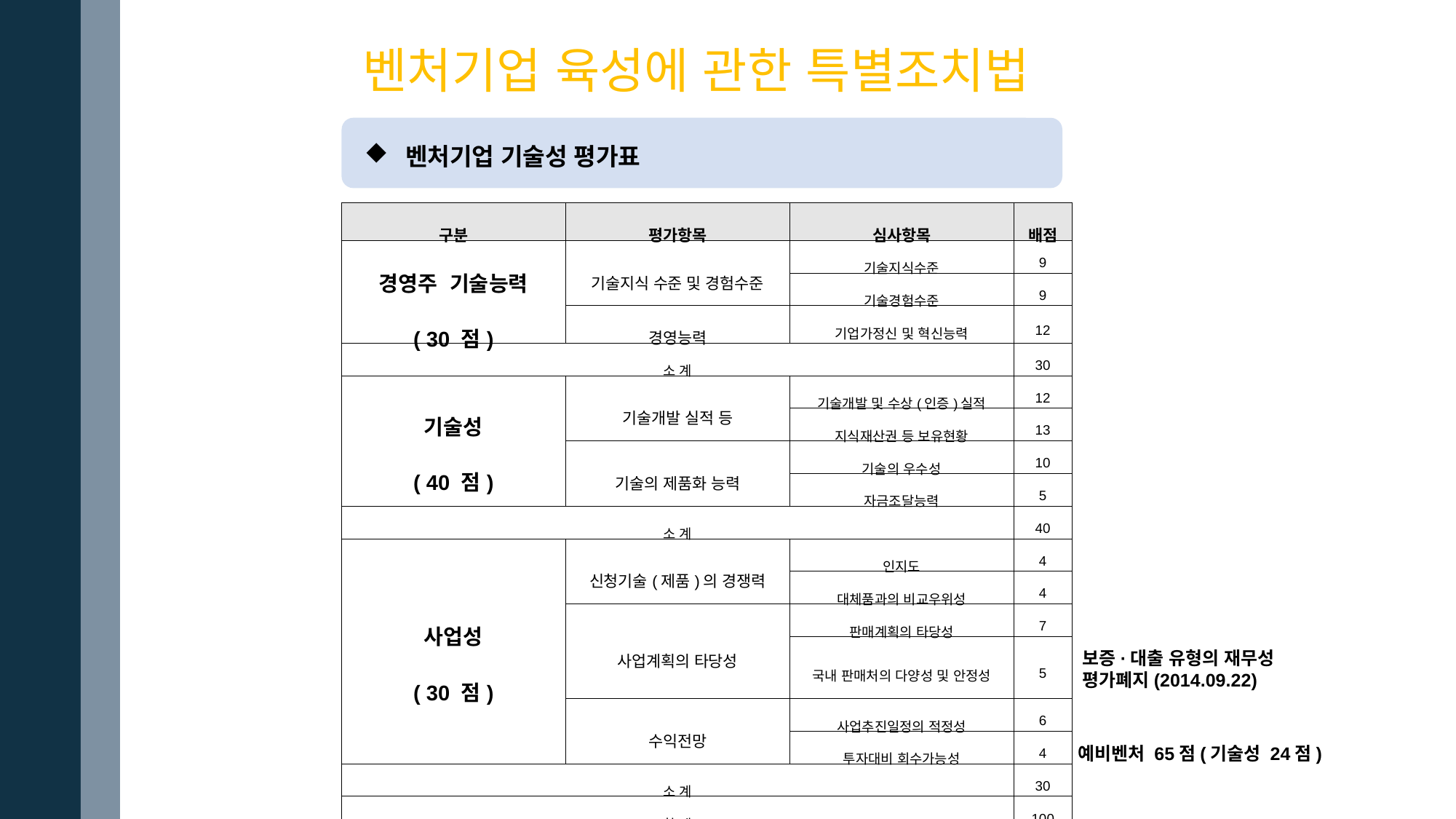

벤처기업 육성에 관한 특별조치법

벤처기업 기술성 평가표
| 구분 | 평가항목 | 심사항목 | 배점 |
| --- | --- | --- | --- |
| 경영주  기술능력 ( 30 점) | 기술지식 수준 및 경험수준 | 기술지식수준 | 9 |
|  |  | 기술경험수준 | 9 |
|  | 경영능력 | 기업가정신 및 혁신능력 | 12 |
| 소 계 |  |  | 30 |
| 기술성 ( 40 점) | 기술개발 실적 등 | 기술개발 및 수상(인증)실적 | 12 |
|  |  | 지식재산권 등 보유현황 | 13 |
|  | 기술의 제품화 능력 | 기술의 우수성 | 10 |
|  |  | 자금조달능력 | 5 |
| 소 계 |  |  | 40 |
| 사업성 ( 30 점) | 신청기술(제품)의 경쟁력 | 인지도 | 4 |
|  |  | 대체품과의 비교우위성 | 4 |
|  | 사업계획의 타당성 | 판매계획의 타당성 | 7 |
|  |  | 국내 판매처의 다양성 및 안정성 | 5 |
|  | 수익전망 | 사업추진일정의 적정성 | 6 |
|  |  | 투자대비 회수가능성 | 4 |
| 소 계 |  |  | 30 |
| 합 계 |  |  | 100 |
보증·대출 유형의 재무성 평가폐지(2014.09.22)
예비벤처 65점(기술성 24점)